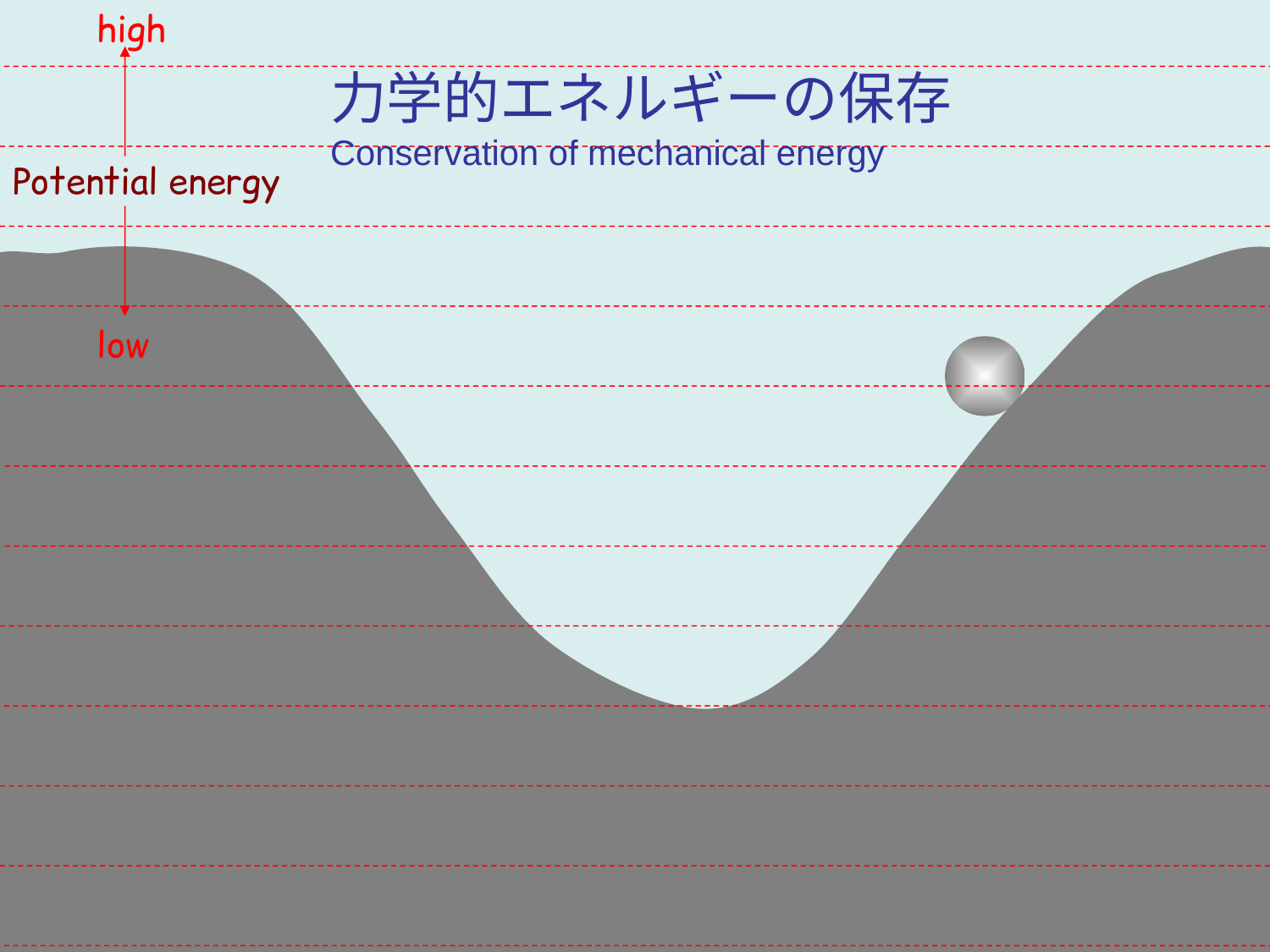

high

Potential energy

low
力学的エネルギーの保存
Conservation of mechanical energy